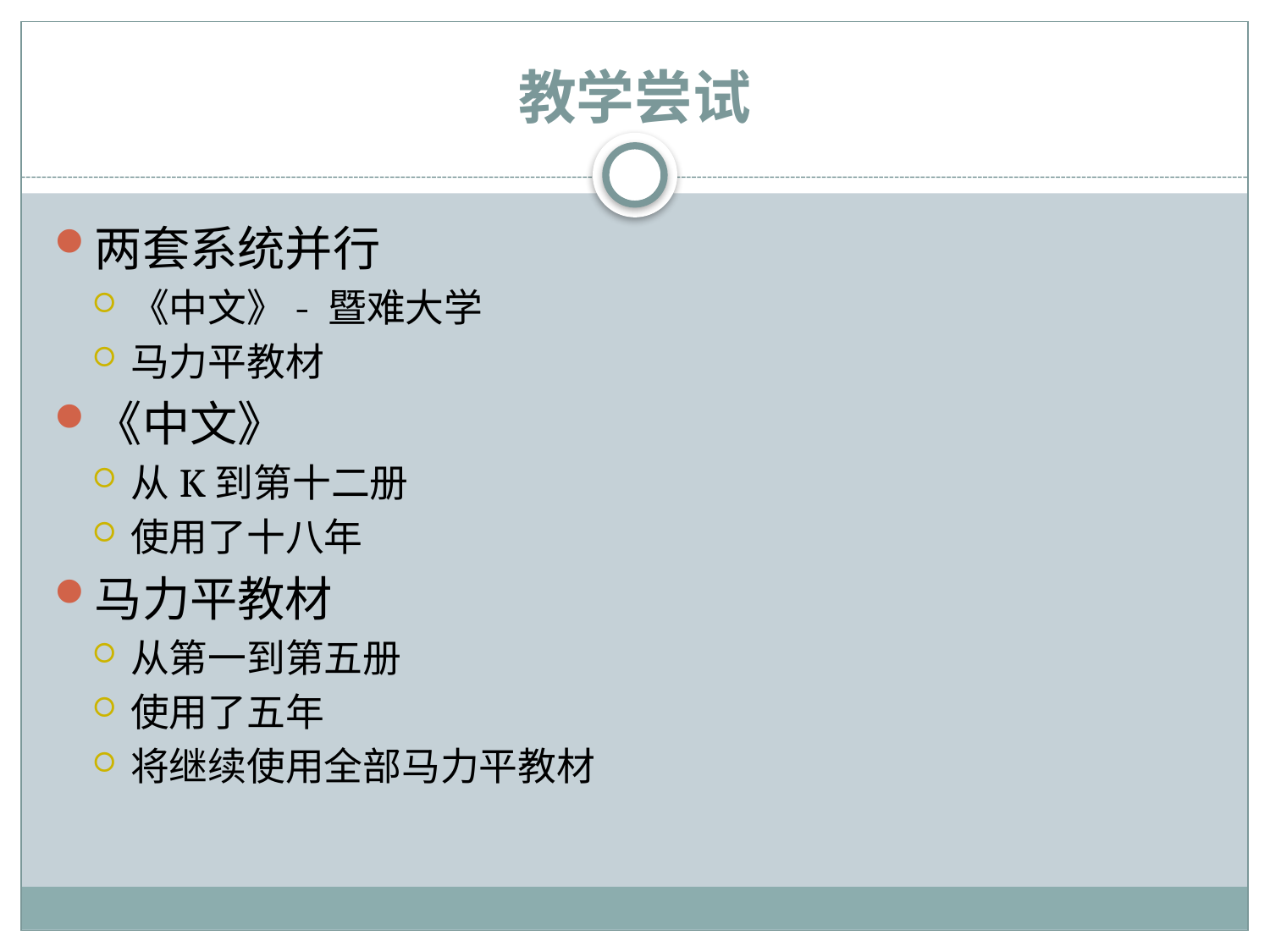

# 教学尝试
两套系统并行
《中文》- 暨难大学
马力平教材
《中文》
从K到第十二册
使用了十八年
马力平教材
从第一到第五册
使用了五年
将继续使用全部马力平教材